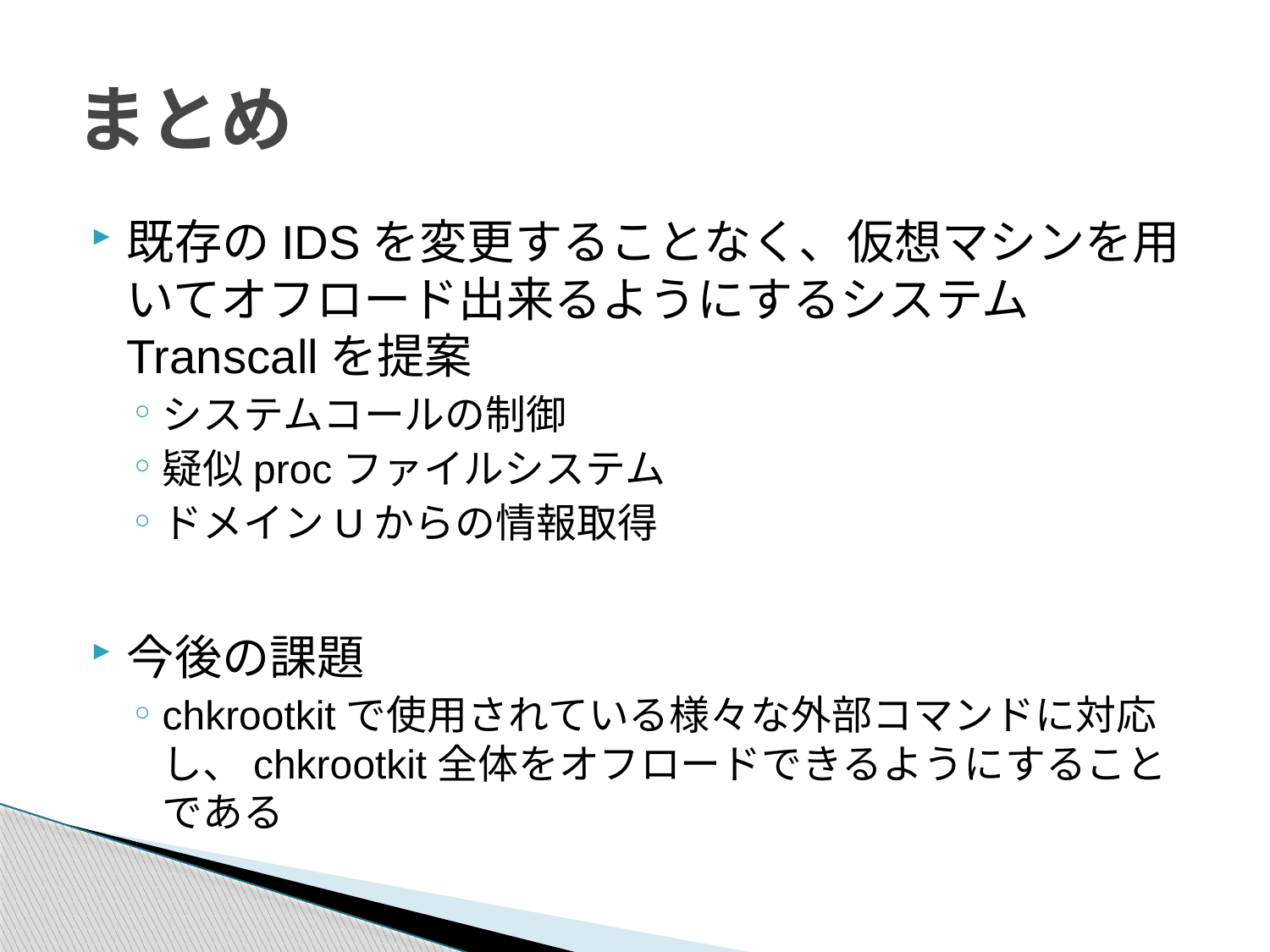

# まとめ
既存のIDSを変更することなく、仮想マシンを用いてオフロード出来るようにするシステムTranscallを提案
システムコールの制御
疑似procファイルシステム
ドメインUからの情報取得

今後の課題
chkrootkitで使用されている様々な外部コマンドに対応し、chkrootkit全体をオフロードできるようにすることである